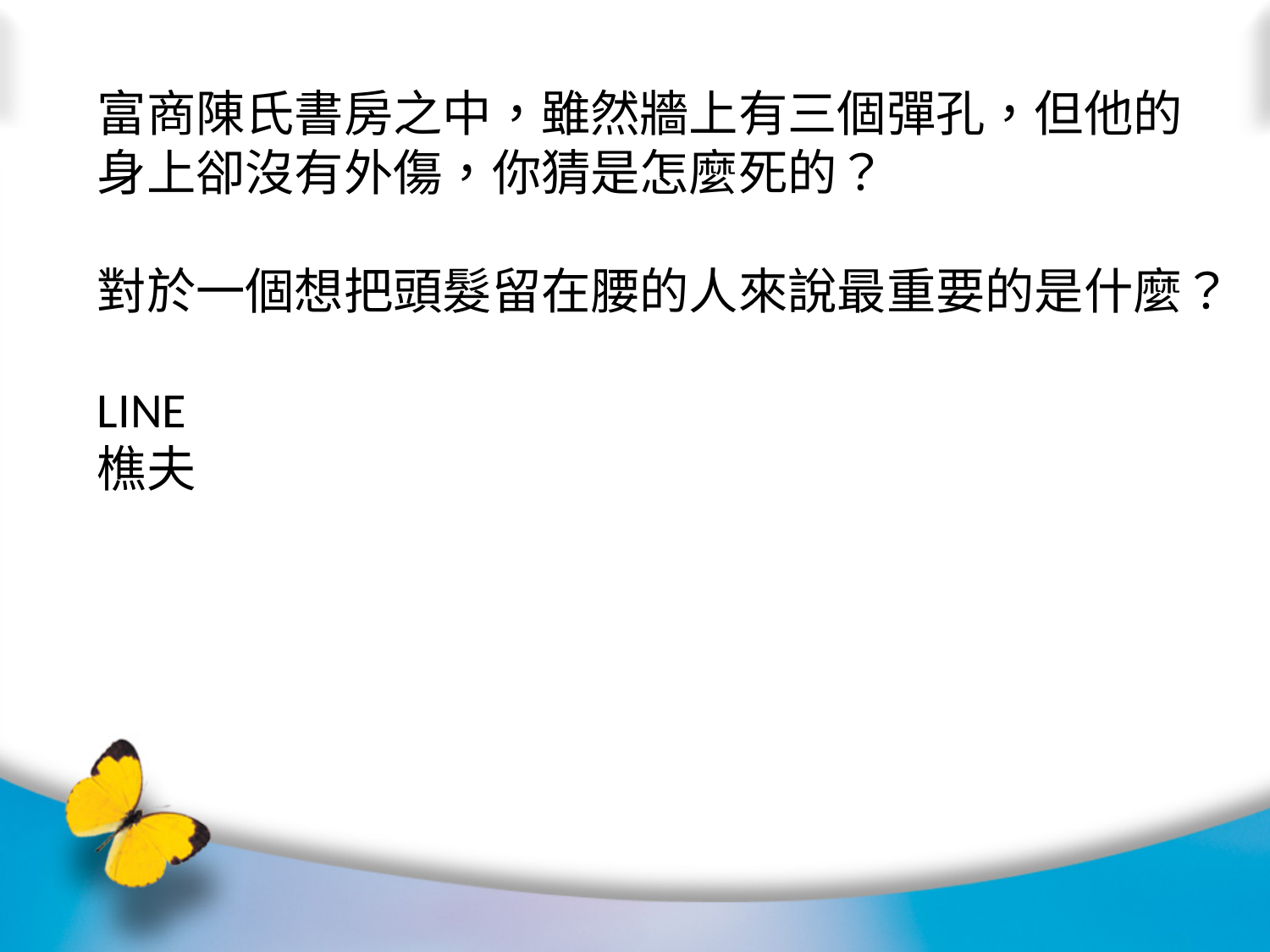

富商陳氏書房之中，雖然牆上有三個彈孔，但他的身上卻沒有外傷，你猜是怎麼死的？

對於一個想把頭髮留在腰的人來說最重要的是什麼？

LINE
樵夫